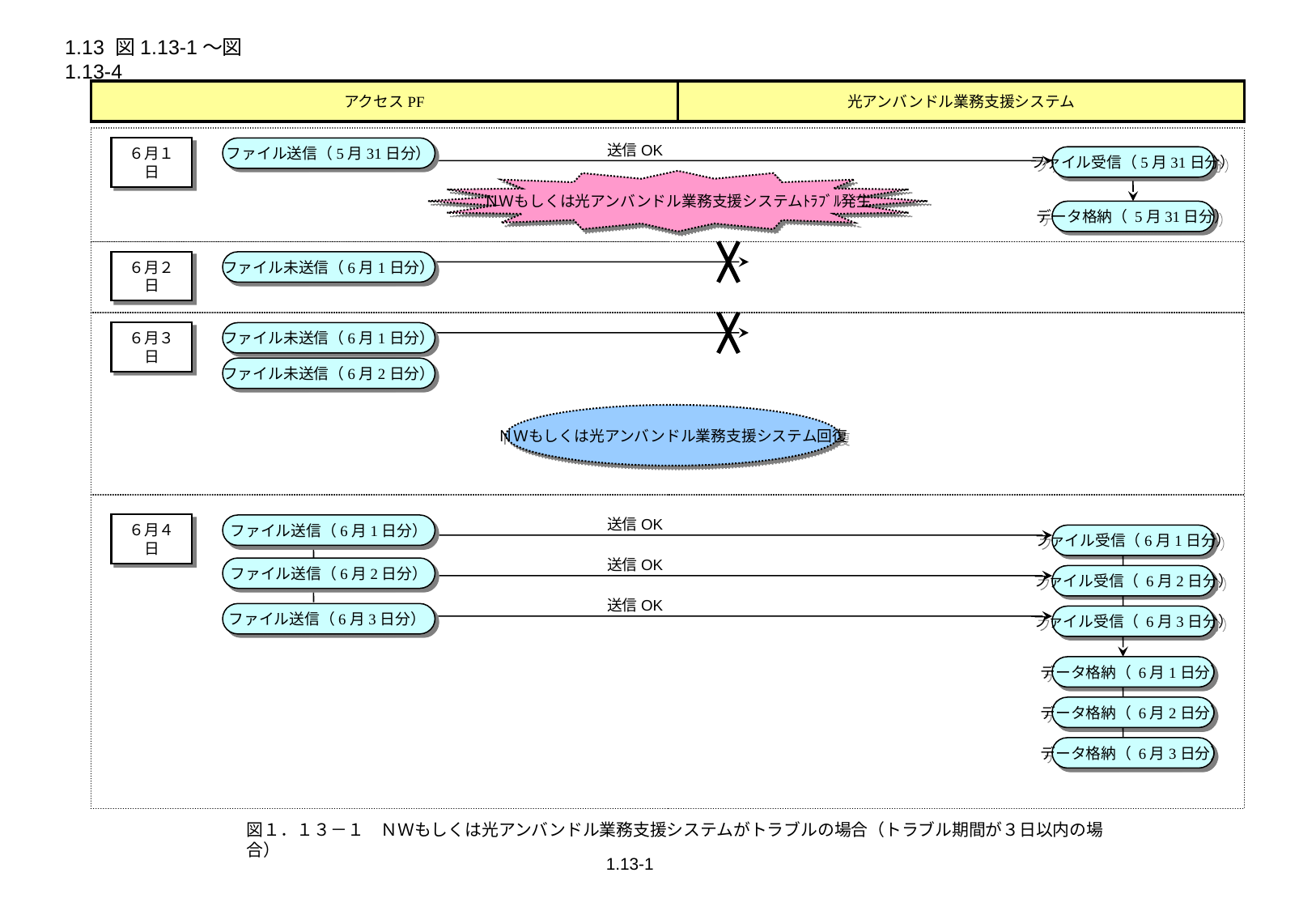

1.13 図1.13-1～図1.13-4
アクセスPF
光アンバンドル業務支援システム

６月１日
ファイル送信（5月31日分）
送信OK
ファイル受信（5月31日分）

ＮＷもしくは光アンバンドル業務支援システムﾄﾗﾌﾞﾙ発生

データ格納（ 5月31日分）

６月２日
ファイル未送信（6月1日分）

６月３日
ファイル未送信（6月1日分）

ファイル未送信（6月2日分）
ＮＷもしくは光アンバンドル業務支援システム回復

６月４日
ファイル送信（6月1日分）
送信OK
ファイル受信（6月1日分）

送信OK

ファイル送信（6月2日分）
ファイル受信（ 6月2日分）

送信OK

ファイル送信（6月3日分）
ファイル受信（ 6月3日分）

データ格納（ 6月1日分）

データ格納（ 6月2日分）

データ格納（ 6月3日分）
図１．１３－１　ＮＷもしくは光アンバンドル業務支援システムがトラブルの場合（トラブル期間が３日以内の場合）
1.13-1